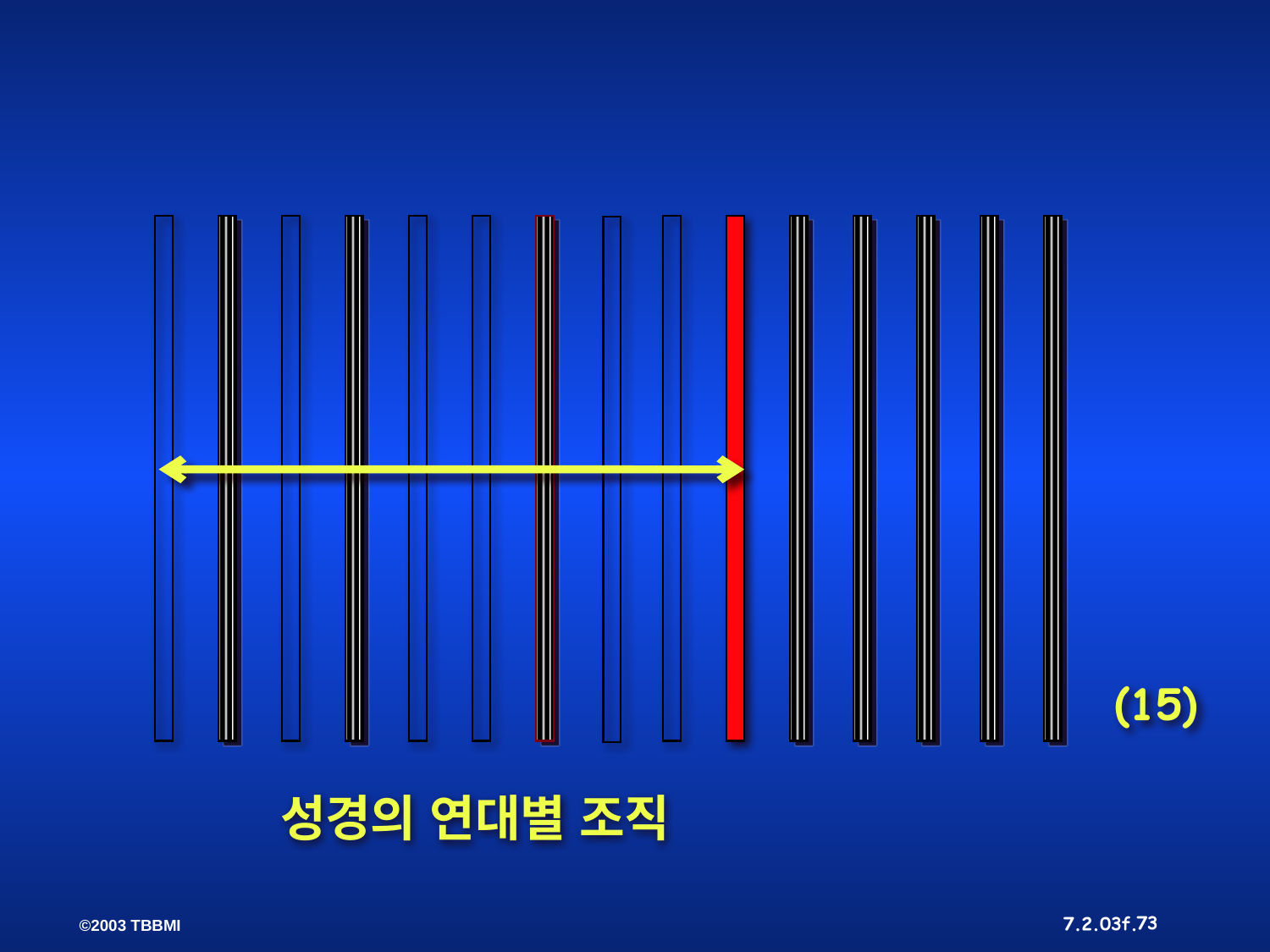

(15)
                 성경의 연대별 조직
73
7.2.03f.
©2003 TBBMI